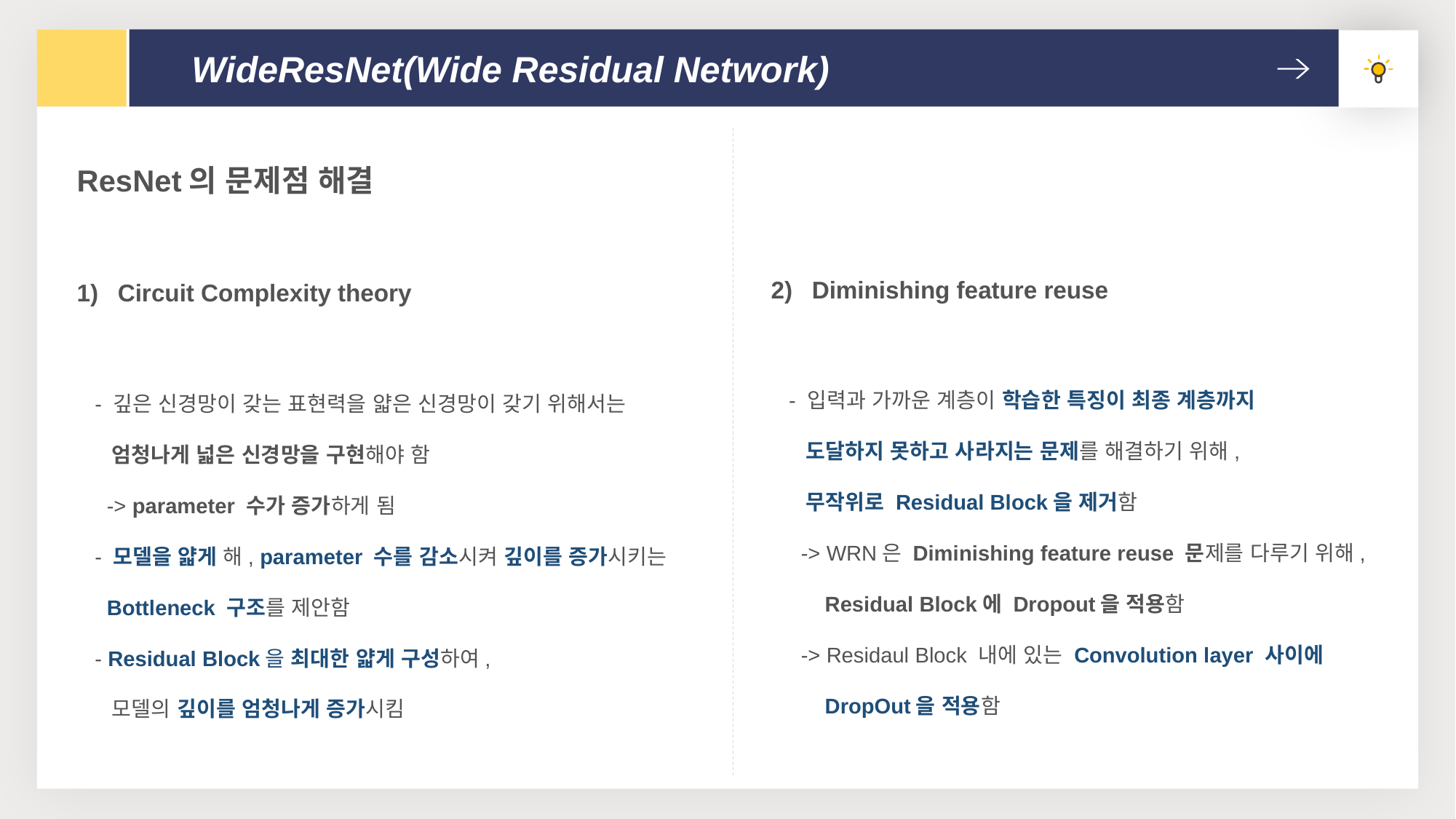

WideResNet(Wide Residual Network)

ResNet의 문제점 해결

Circuit Complexity theory

   - 깊은 신경망이 갖는 표현력을 얇은 신경망이 갖기 위해서는
     엄청나게 넓은 신경망을 구현해야 함
     -> parameter 수가 증가하게 됨
   - 모델을 얇게 해, parameter 수를 감소시켜 깊이를 증가시키는
     Bottleneck 구조를 제안함
   - Residual Block을 최대한 얇게 구성하여,
     모델의 깊이를 엄청나게 증가시킴

Diminishing feature reuse

   - 입력과 가까운 계층이 학습한 특징이 최종 계층까지
     도달하지 못하고 사라지는 문제를 해결하기 위해,
     무작위로 Residual Block을 제거함
     -> WRN은 Diminishing feature reuse 문제를 다루기 위해,
         Residual Block에 Dropout을 적용함
     -> Residaul Block 내에 있는 Convolution layer 사이에
         DropOut을 적용함